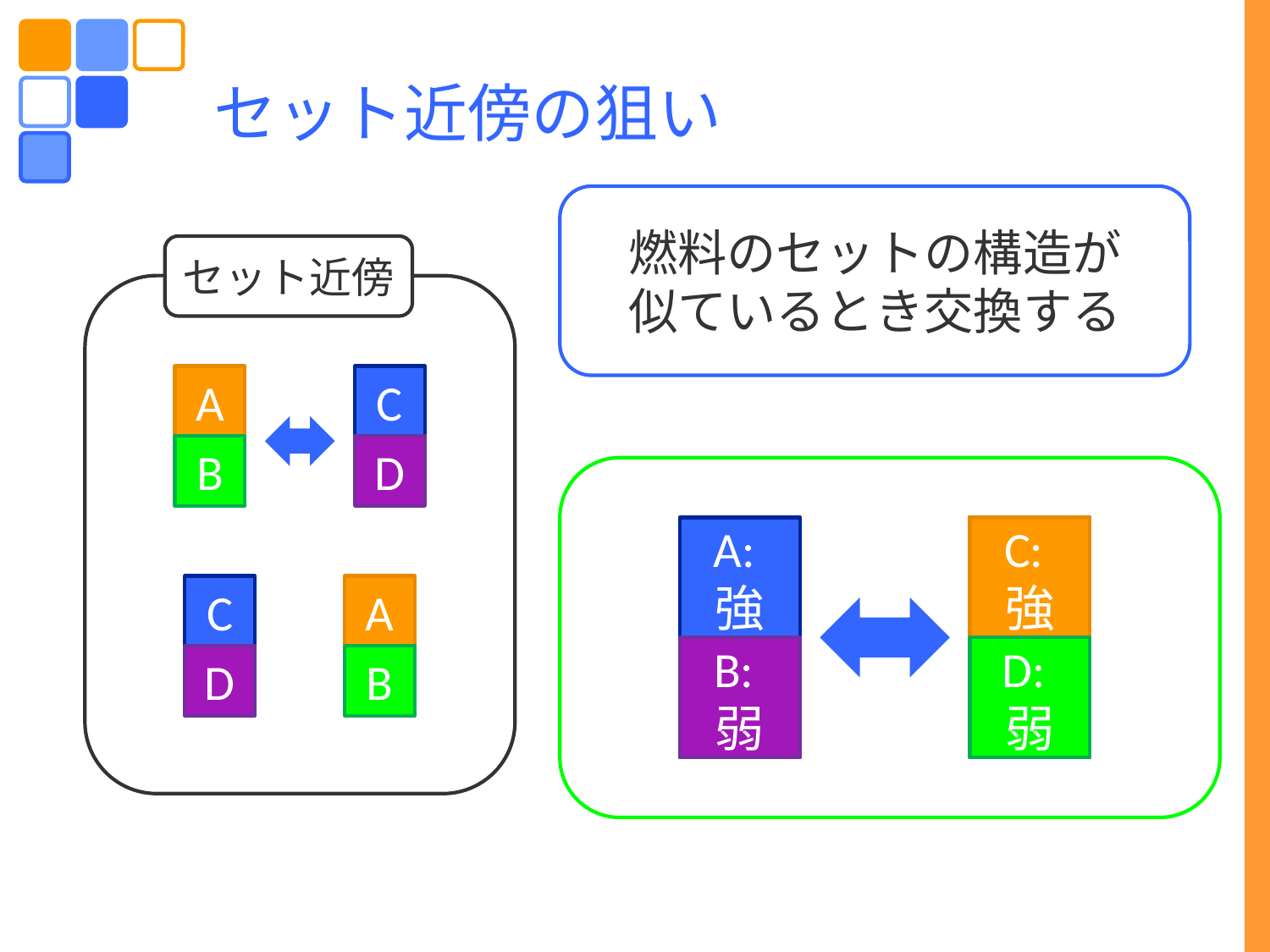

# セット近傍の狙い
燃料のセットの構造が
似ているとき交換する
セット近傍

A
C
B
D

C
A
D
B

A:強
B:弱
A:強
B:弱
C:強
D:弱
C:強
D:弱